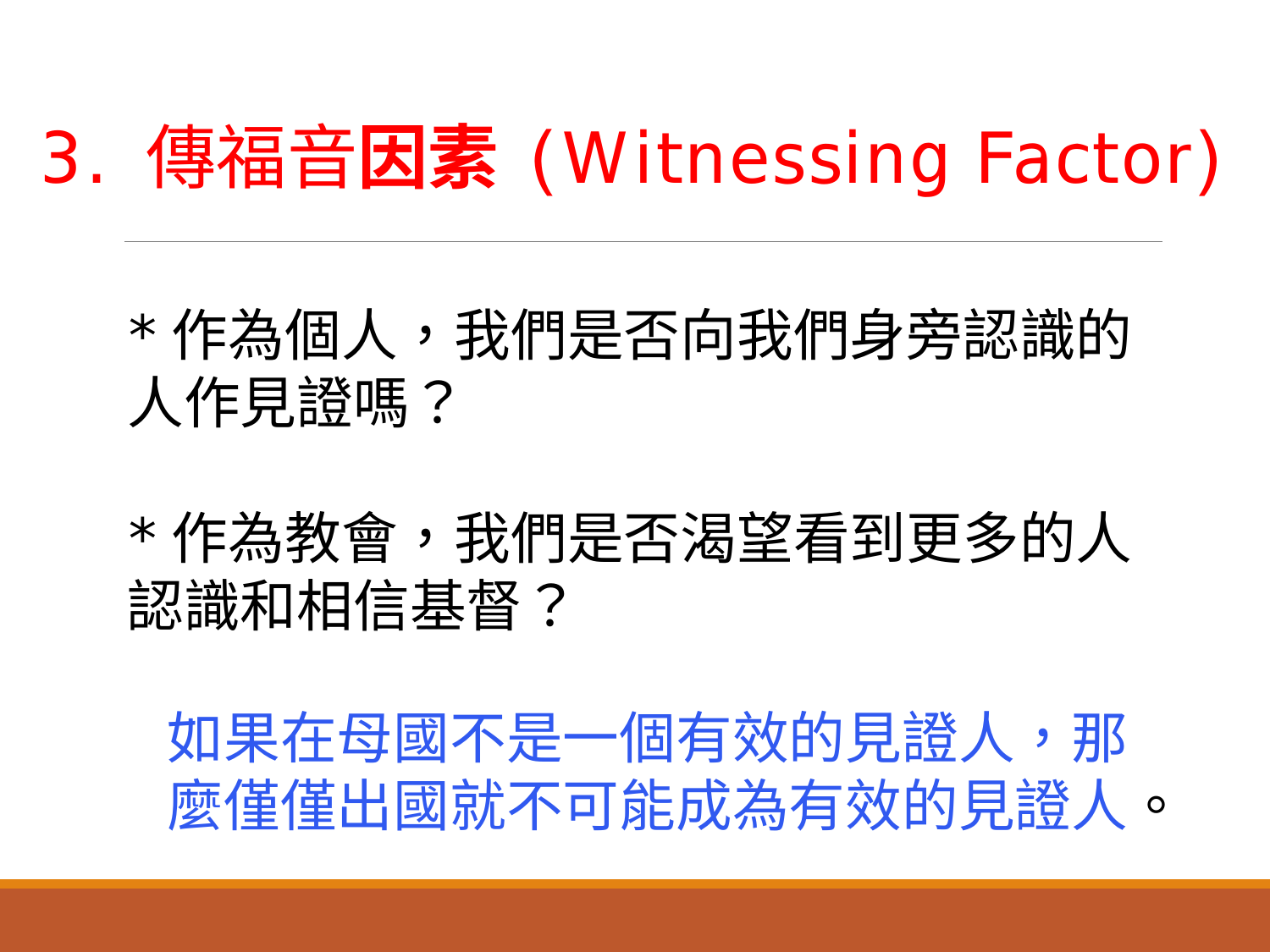

3. 傳福音因素 (Witnessing Factor)
*作為個人，我們是否向我們身旁認識的人作見證嗎？

*作為教會，我們是否渴望看到更多的人認識和相信基督？
如果在母國不是一個有效的見證人，那 麼僅僅出國就不可能成為有效的見證人。